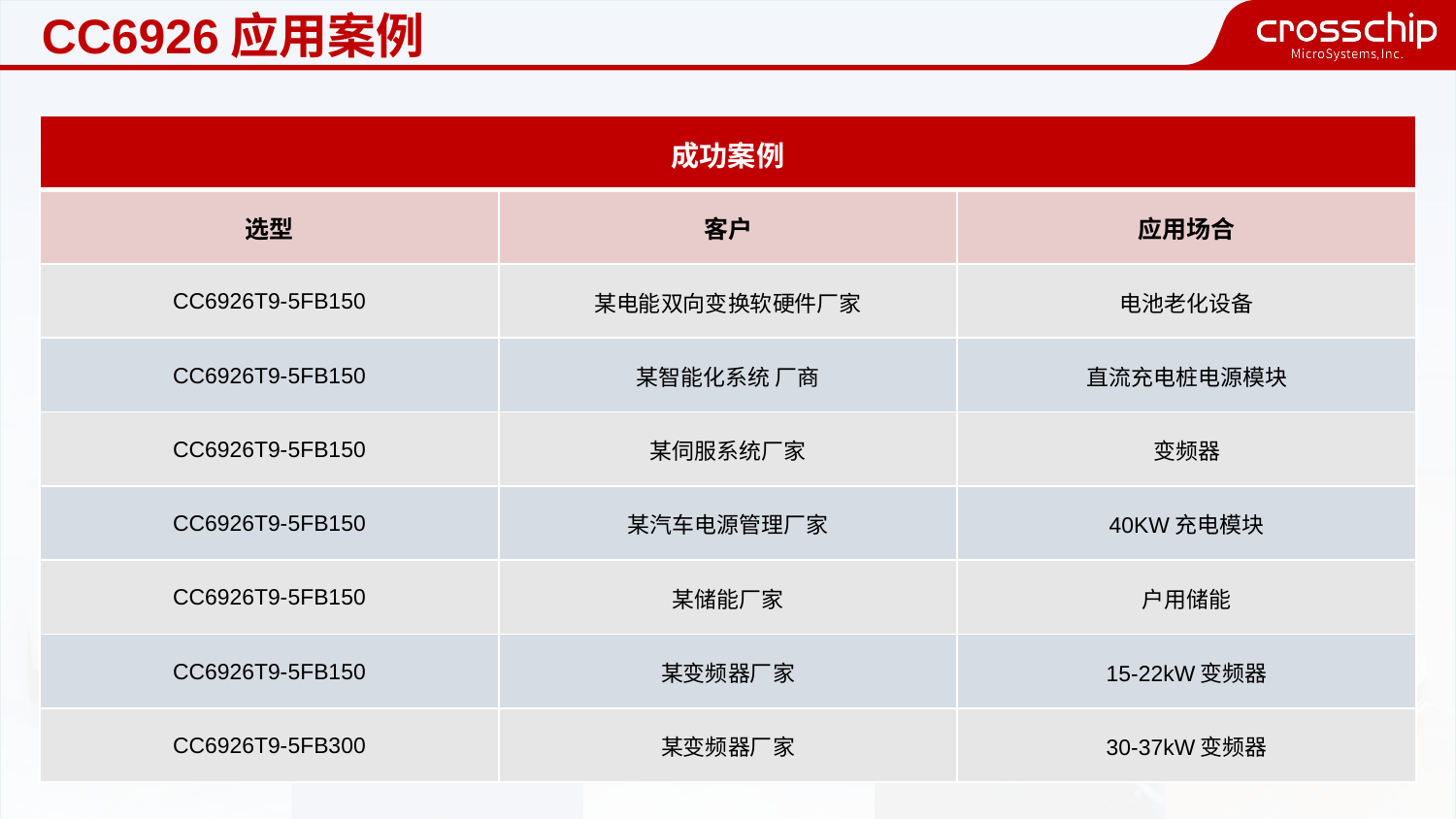

CC6926应用案例
| 成功案例 |  |  |
| --- | --- | --- |
| 选型 | 客户 | 应用场合 |
| CC6926T9-5FB150 | 某电能双向变换软硬件厂家 | 电池老化设备 |
| CC6926T9-5FB150 | 某智能化系统 厂商 | 直流充电桩电源模块 |
| CC6926T9-5FB150 | 某伺服系统厂家 | 变频器 |
| CC6926T9-5FB150 | 某汽车电源管理厂家 | 40KW充电模块 |
| CC6926T9-5FB150 | 某储能厂家 | 户用储能 |
| CC6926T9-5FB150 | 某变频器厂家 | 15-22kW变频器 |
| CC6926T9-5FB300 | 某变频器厂家 | 30-37kW变频器 |